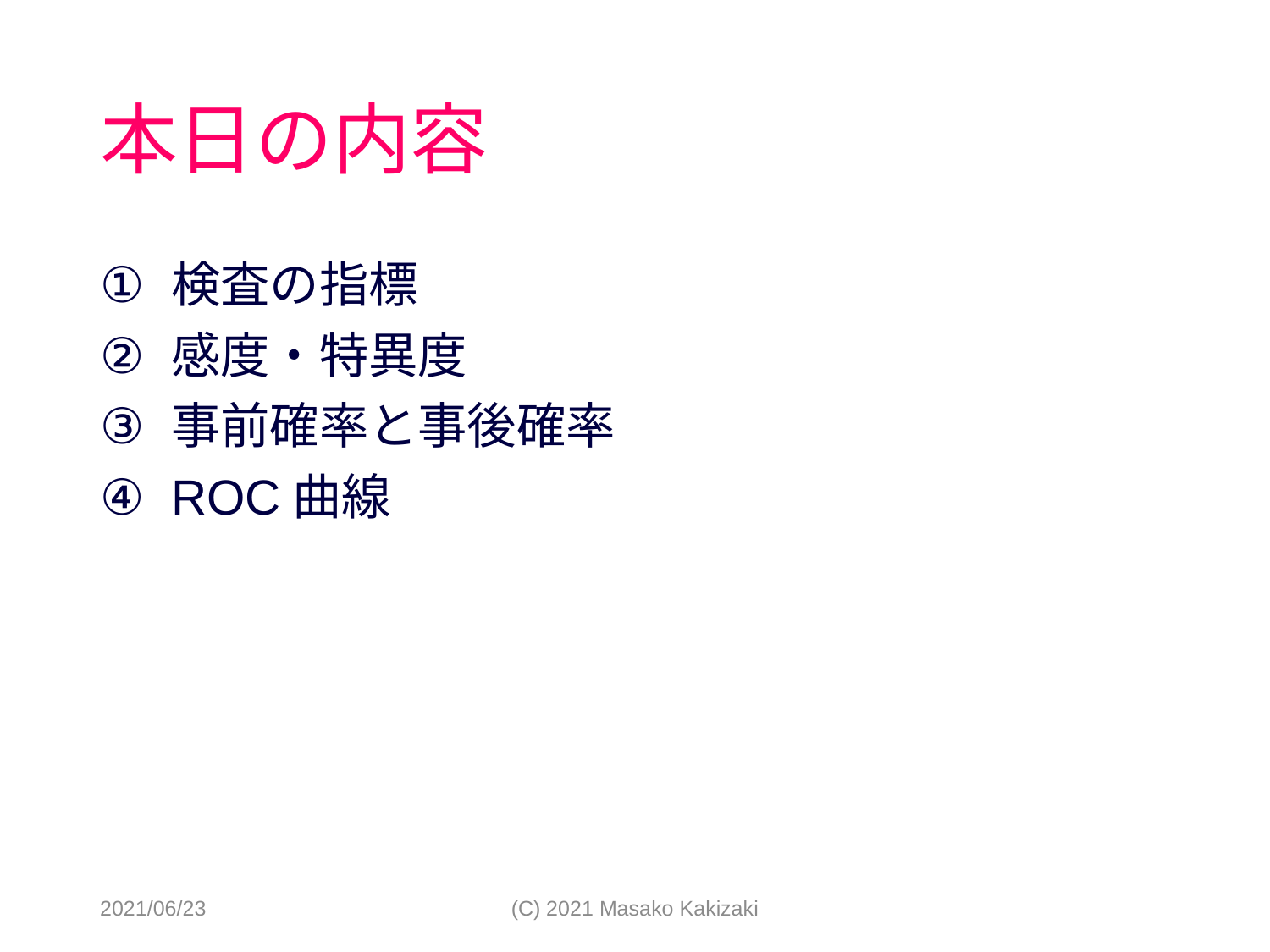

# 本日の内容
検査の指標
感度・特異度
事前確率と事後確率
ROC曲線
2021/06/23
(C) 2021 Masako Kakizaki